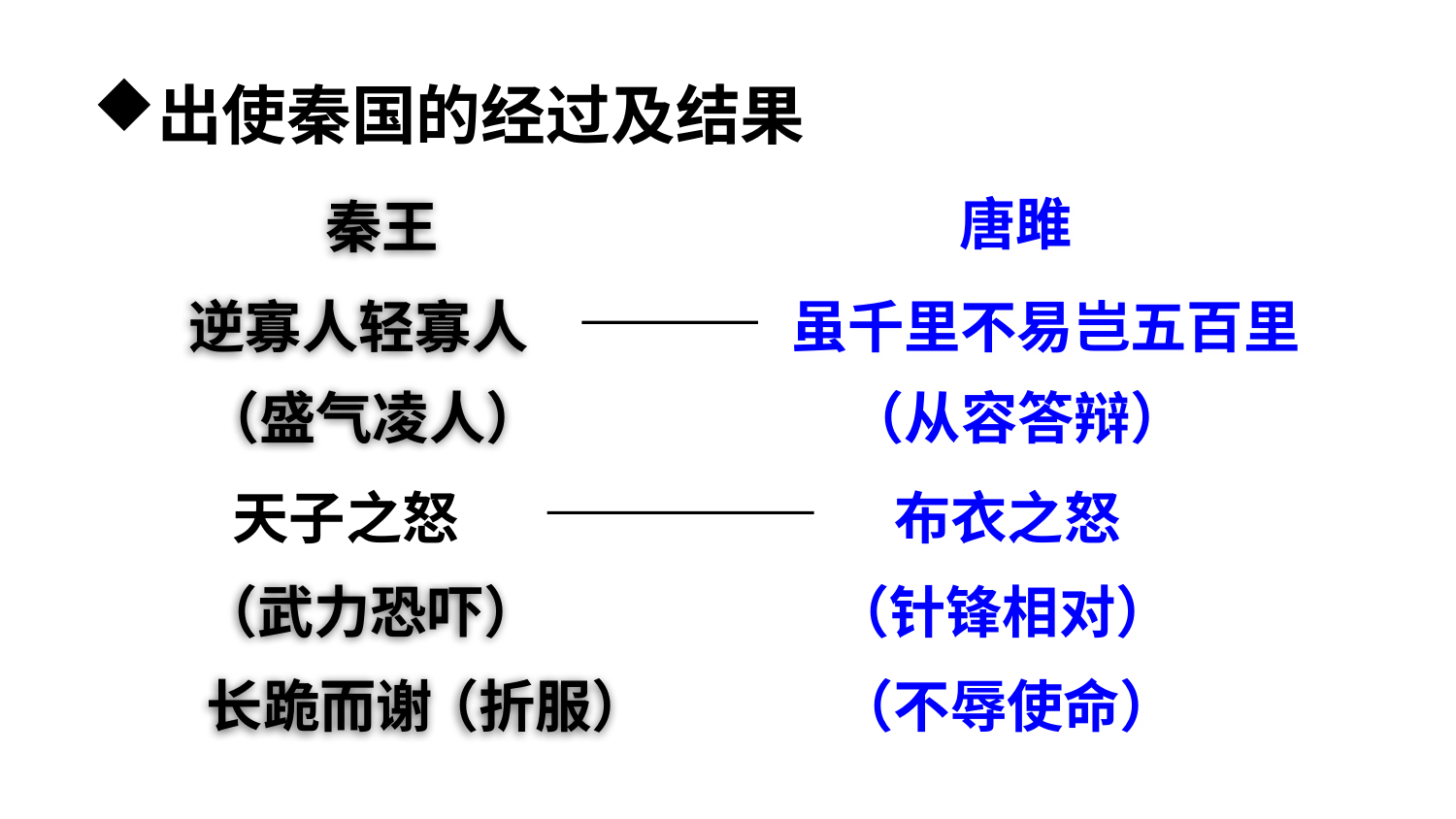

出使秦国的经过及结果
唐雎
秦王
逆寡人轻寡人
虽千里不易岂五百里

（盛气凌人）
（从容答辩）
布衣之怒
天子之怒

（武力恐吓）
（针锋相对）
长跪而谢
（折服）
（不辱使命）